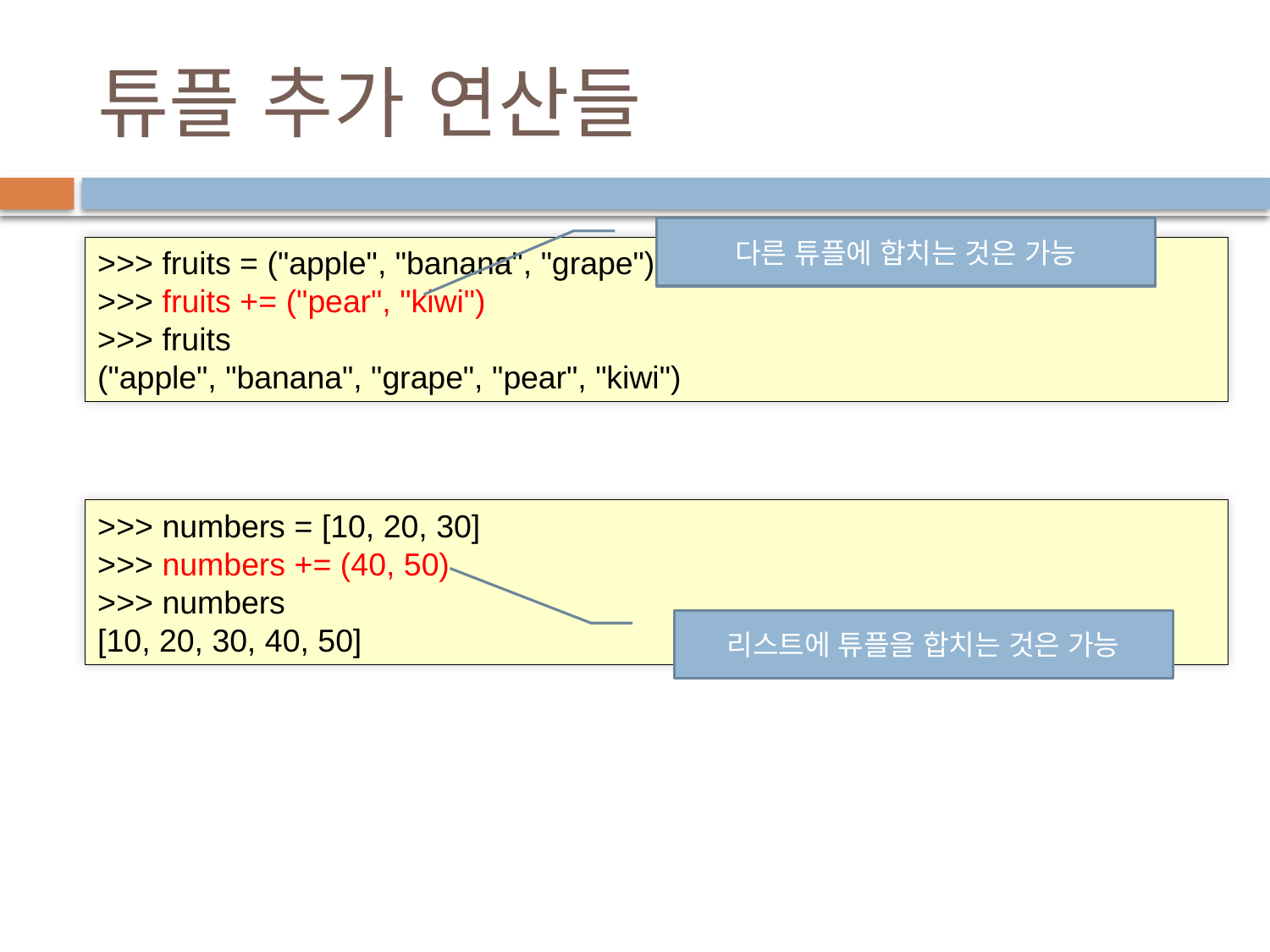

# 튜플 추가 연산들
다른 튜플에 합치는 것은 가능
>>> fruits = ("apple", "banana", "grape")
>>> fruits += ("pear", "kiwi")
>>> fruits
("apple", "banana", "grape", "pear", "kiwi")
>>> numbers = [10, 20, 30]
>>> numbers += (40, 50)
>>> numbers
[10, 20, 30, 40, 50]
리스트에 튜플을 합치는 것은 가능